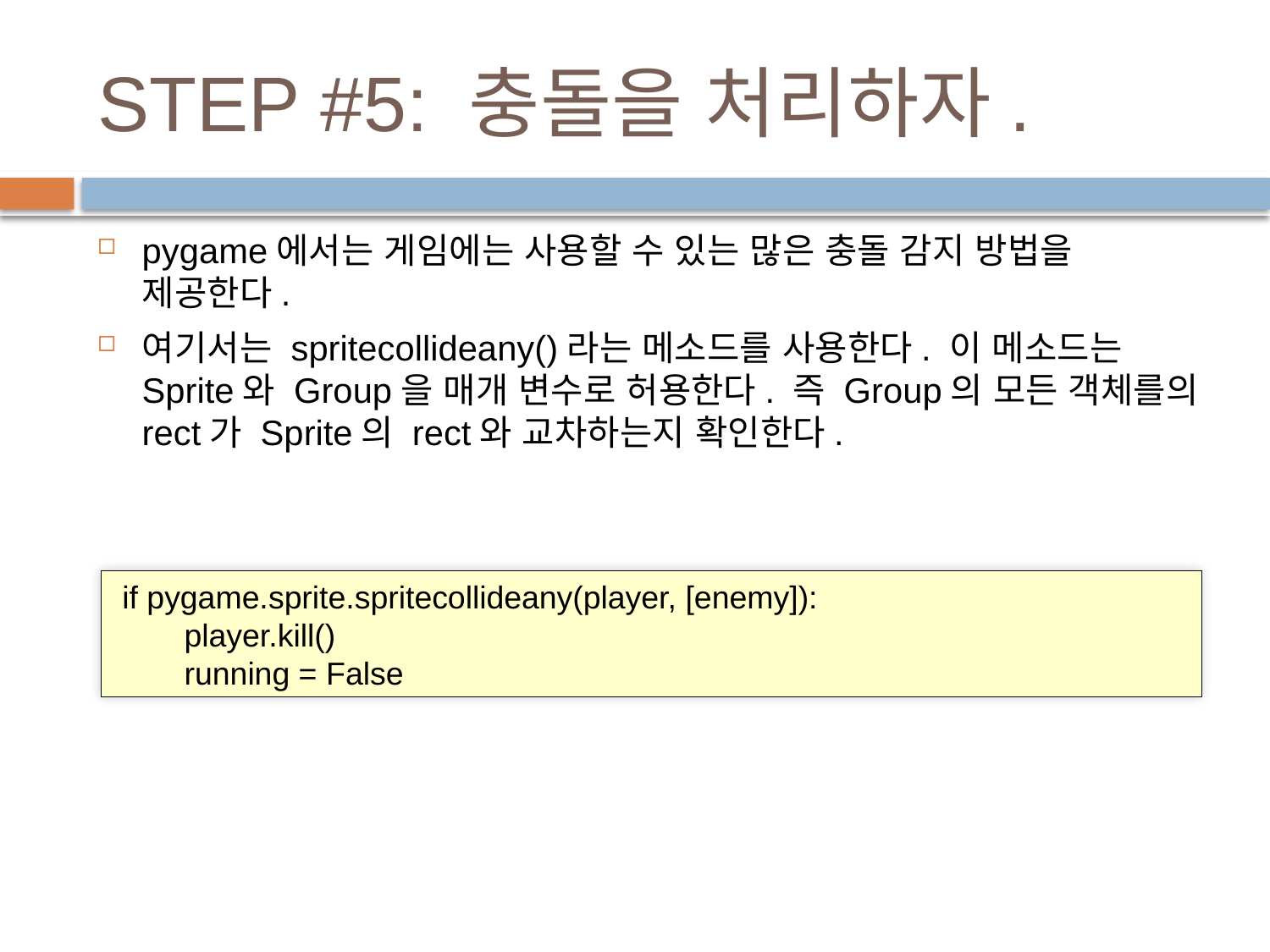

# STEP #5: 충돌을 처리하자.
pygame에서는 게임에는 사용할 수 있는 많은 충돌 감지 방법을 제공한다.
여기서는 spritecollideany()라는 메소드를 사용한다. 이 메소드는 Sprite와 Group을 매개 변수로 허용한다. 즉 Group의 모든 객체를의 rect가 Sprite의 rect와 교차하는지 확인한다.

 if pygame.sprite.spritecollideany(player, [enemy]):
        player.kill()
        running = False